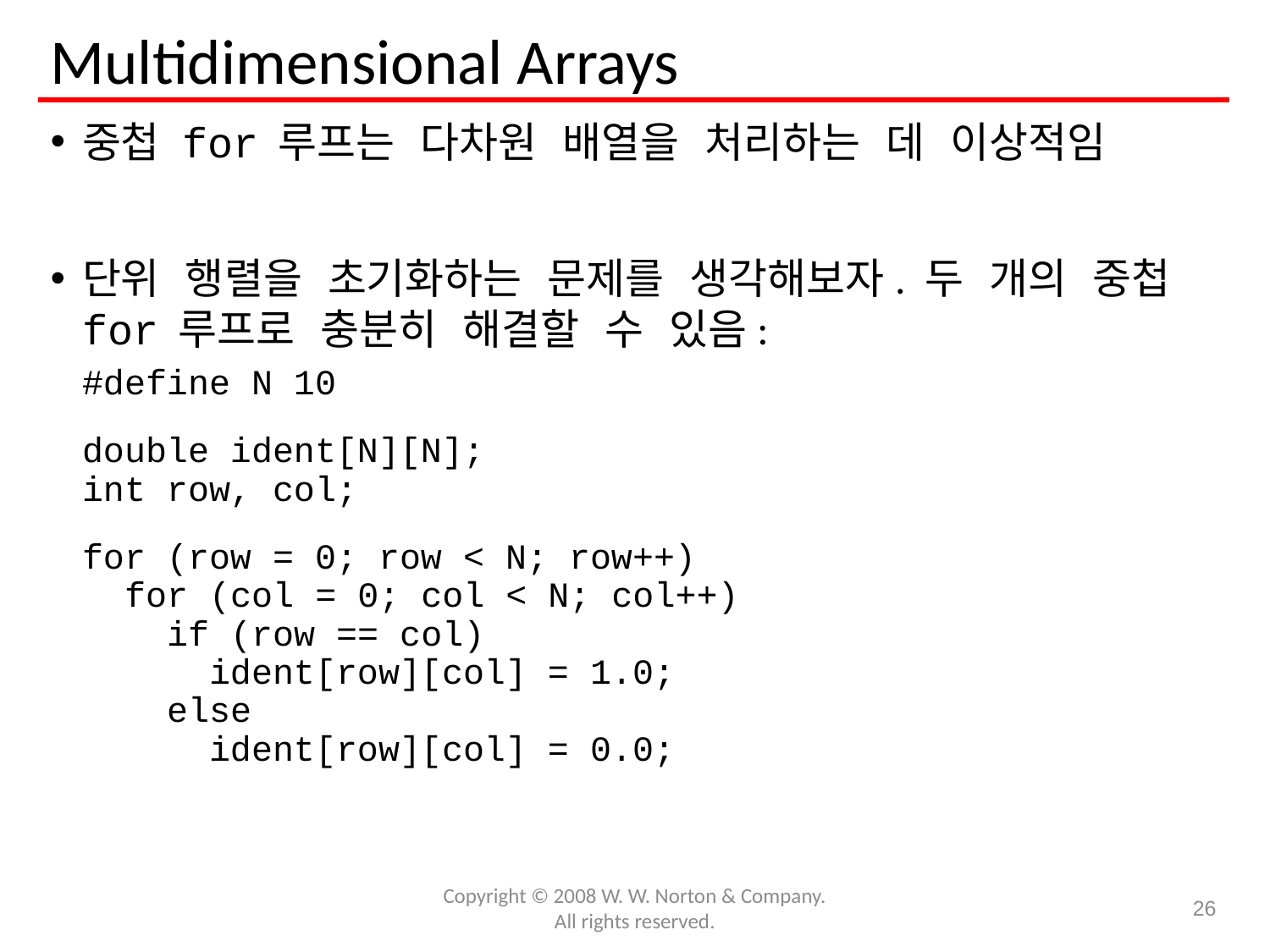

# Multidimensional Arrays
중첩 for 루프는 다차원 배열을 처리하는 데 이상적임

단위 행렬을 초기화하는 문제를 생각해보자. 두 개의 중첩 for 루프로 충분히 해결할 수 있음:
	#define N 10

	double ident[N][N];
	int row, col;

	for (row = 0; row < N; row++)
	  for (col = 0; col < N; col++)
	    if (row == col)
	      ident[row][col] = 1.0;
	    else
	      ident[row][col] = 0.0;
Copyright © 2008 W. W. Norton & Company.
All rights reserved.
26